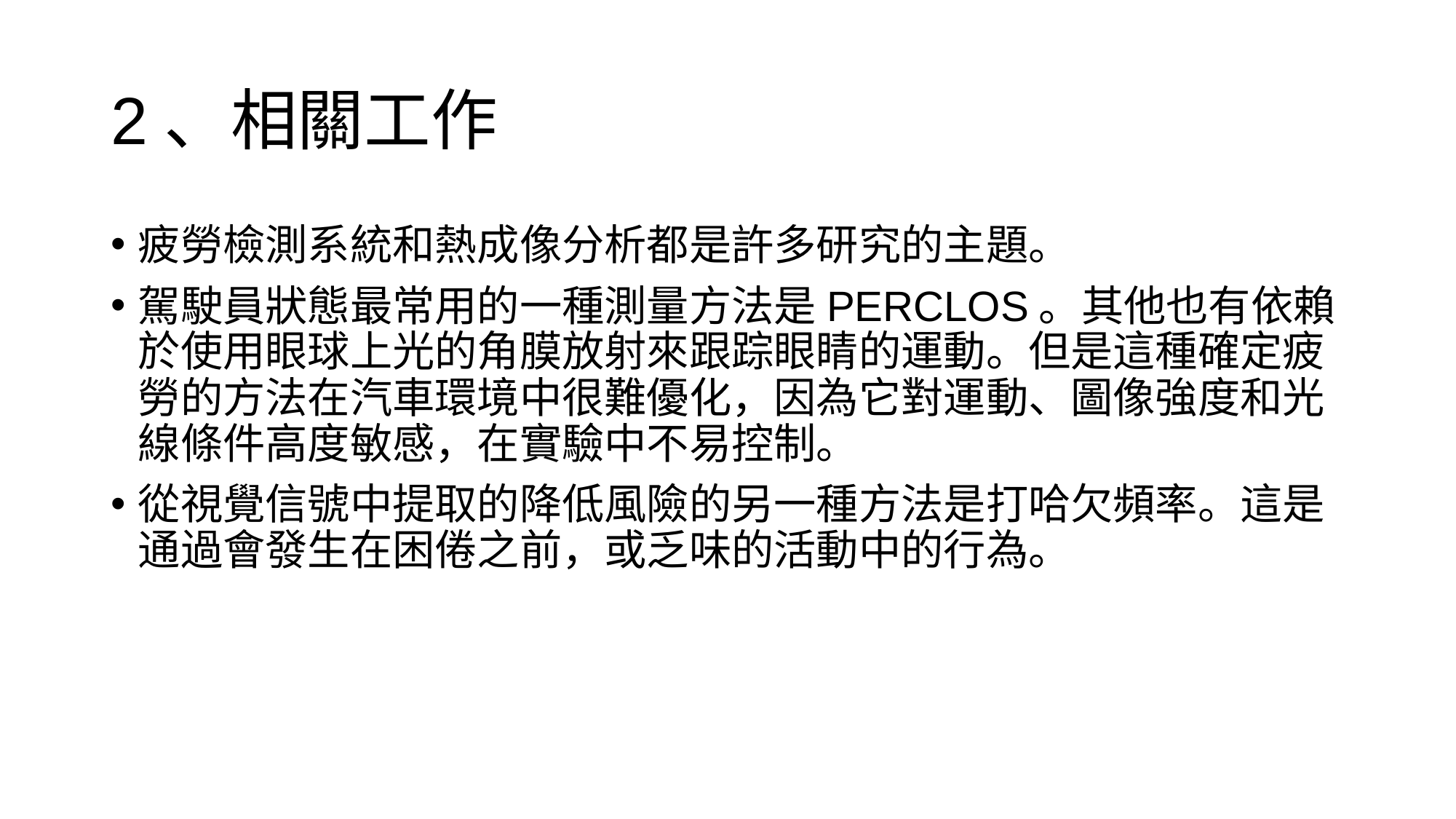

# 2、相關工作
疲勞檢測系統和熱成像分析都是許多研究的主題。
駕駛員狀態最常用的一種測量方法是PERCLOS。其他也有依賴於使用眼球上光的角膜放射來跟踪眼睛的運動。但是這種確定疲勞的方法在汽車環境中很難優化，因為它對運動、圖像強度和光線條件高度敏感，在實驗中不易控制。
從視覺信號中提取的降低風險的另一種方法是打哈欠頻率。這是通過會發生在困倦之前，或乏味的活動中的行為。